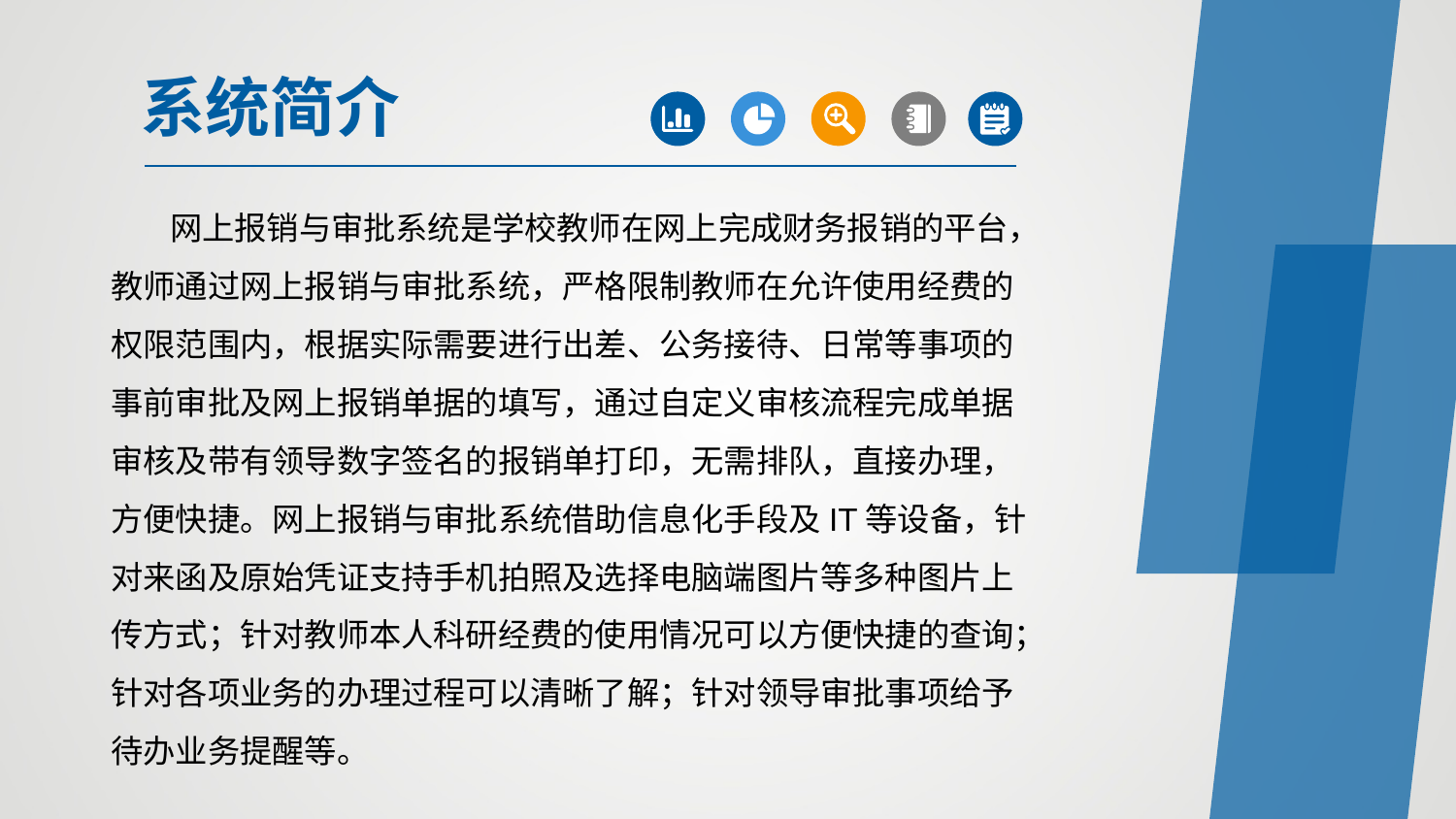

系统简介

       网上报销与审批系统是学校教师在网上完成财务报销的平台，教师通过网上报销与审批系统，严格限制教师在允许使用经费的权限范围内，根据实际需要进行出差、公务接待、日常等事项的事前审批及网上报销单据的填写，通过自定义审核流程完成单据审核及带有领导数字签名的报销单打印，无需排队，直接办理，方便快捷。网上报销与审批系统借助信息化手段及IT等设备，针对来函及原始凭证支持手机拍照及选择电脑端图片等多种图片上传方式；针对教师本人科研经费的使用情况可以方便快捷的查询；针对各项业务的办理过程可以清晰了解；针对领导审批事项给予待办业务提醒等。